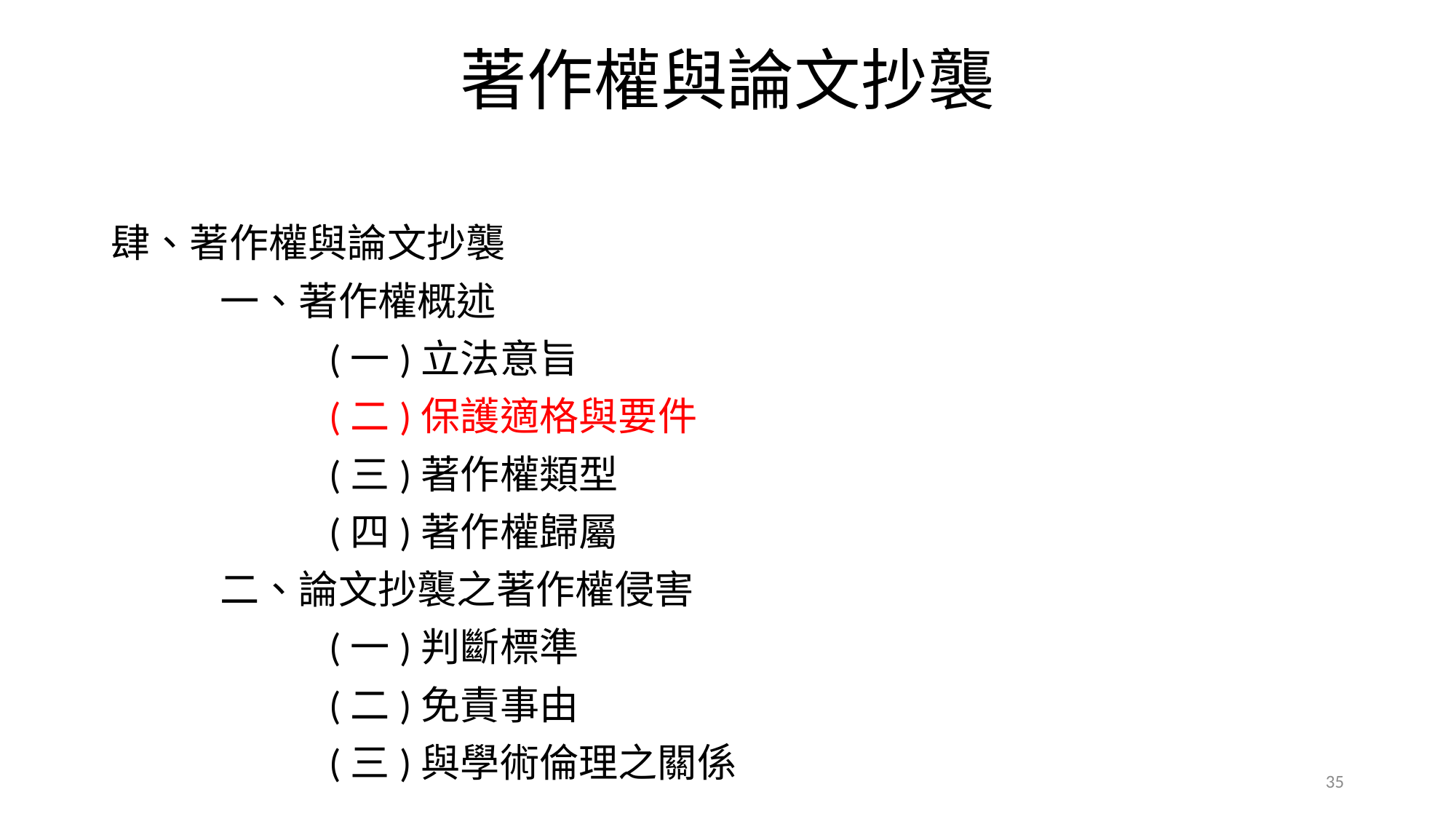

# 著作權與論文抄襲
肆、著作權與論文抄襲
	一、著作權概述
		(一)立法意旨
		(二)保護適格與要件
		(三)著作權類型
		(四)著作權歸屬
	二、論文抄襲之著作權侵害
		(一)判斷標準
		(二)免責事由
		(三)與學術倫理之關係
35